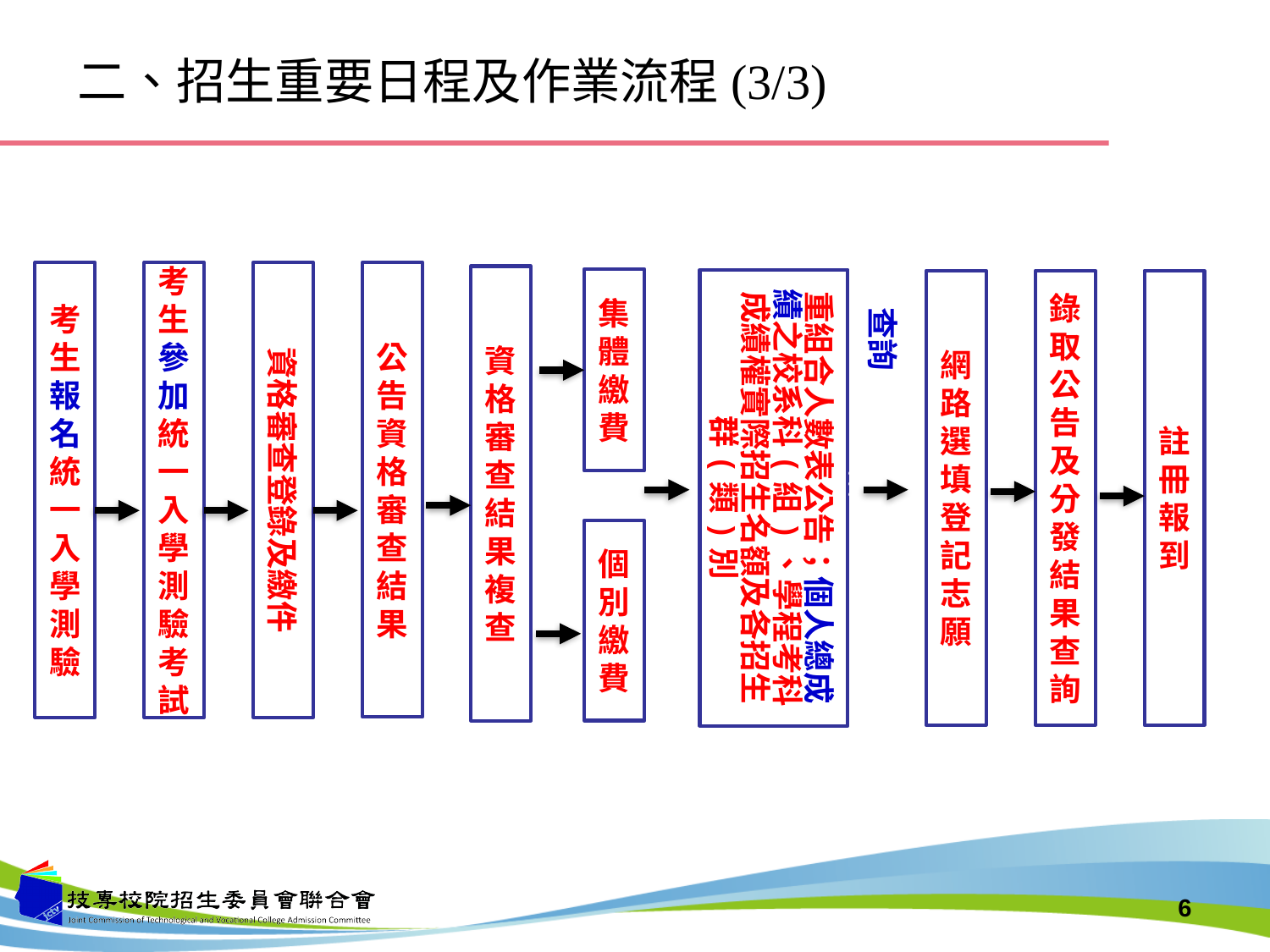

# 二、招生重要日程及作業流程(3/3)
考生報名統一入學測驗
考生參加統一入學測驗考試
資格審查登錄及繳件
公告資格審查結果
資格審查結果複查
集體繳費
查詢…………………………….
重組合人數表公告；個人總成績之校系科(組)、學程考科成績權實際招生名額及各招生群(類)別
網路選填登記志願
錄取公告及分發結果查詢
註冊報到
個別繳費
6